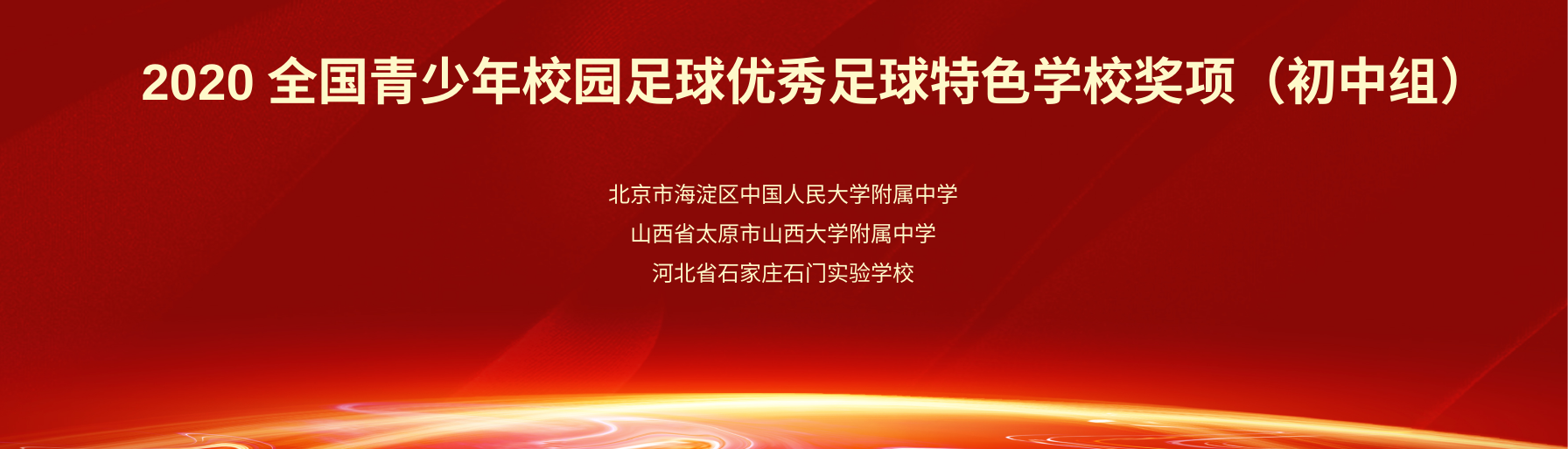

2020全国青少年校园足球优秀足球特色学校奖项（初中组）
北京市海淀区中国人民大学附属中学
山西省太原市山西大学附属中学
河北省石家庄石门实验学校